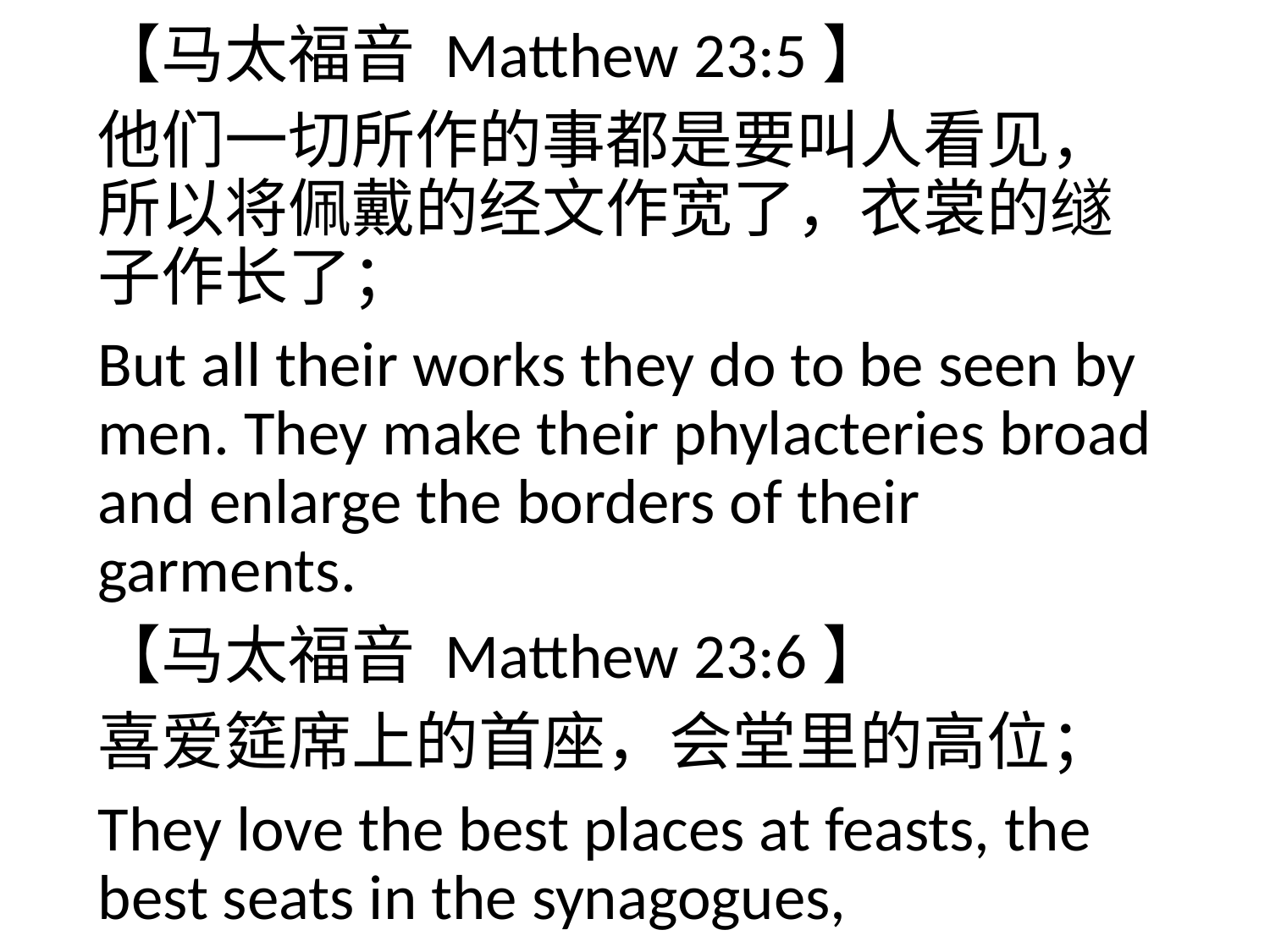

【马太福音 Matthew 23:5】
他们一切所作的事都是要叫人看见，所以将佩戴的经文作宽了，衣裳的䍁子作长了；
But all their works they do to be seen by men. They make their phylacteries broad and enlarge the borders of their garments.
【马太福音 Matthew 23:6】
喜爱筵席上的首座，会堂里的高位；
They love the best places at feasts, the best seats in the synagogues,